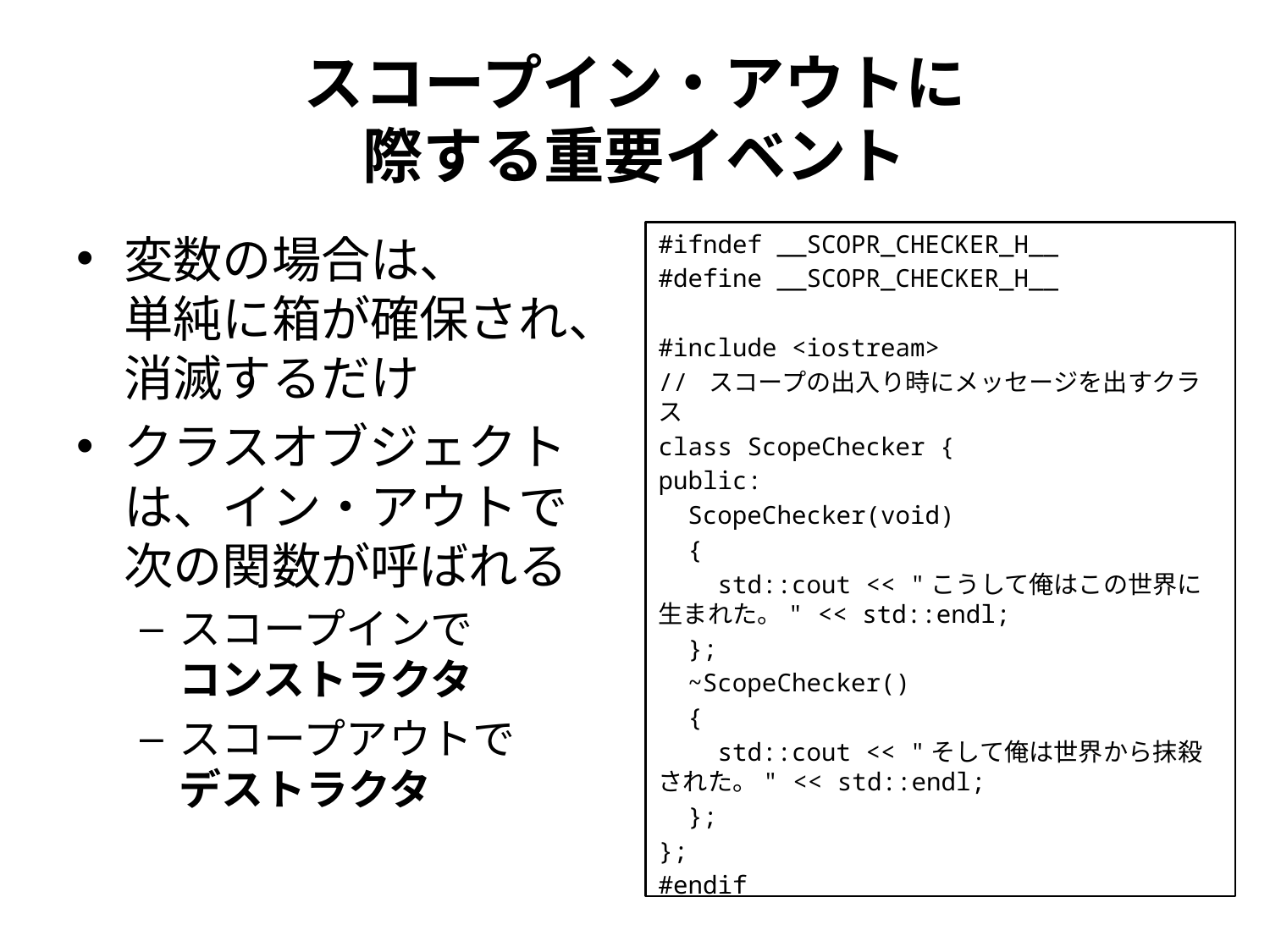

# スコープイン・アウトに 際する重要イベント
変数の場合は、
単純に箱が確保され、消滅するだけ
クラスオブジェクトは、イン・アウトで次の関数が呼ばれる
スコープインで
コンストラクタ
スコープアウトで
デストラクタ
#ifndef __SCOPR_CHECKER_H__
#define __SCOPR_CHECKER_H__

#include <iostream>
// スコープの出入り時にメッセージを出すクラス
class ScopeChecker {
public:
  ScopeChecker(void)
  {
    std::cout << "こうして俺はこの世界に生まれた。" << std::endl;
  };
  ~ScopeChecker()
  {
    std::cout << "そして俺は世界から抹殺された。" << std::endl;
  };
};
#endif